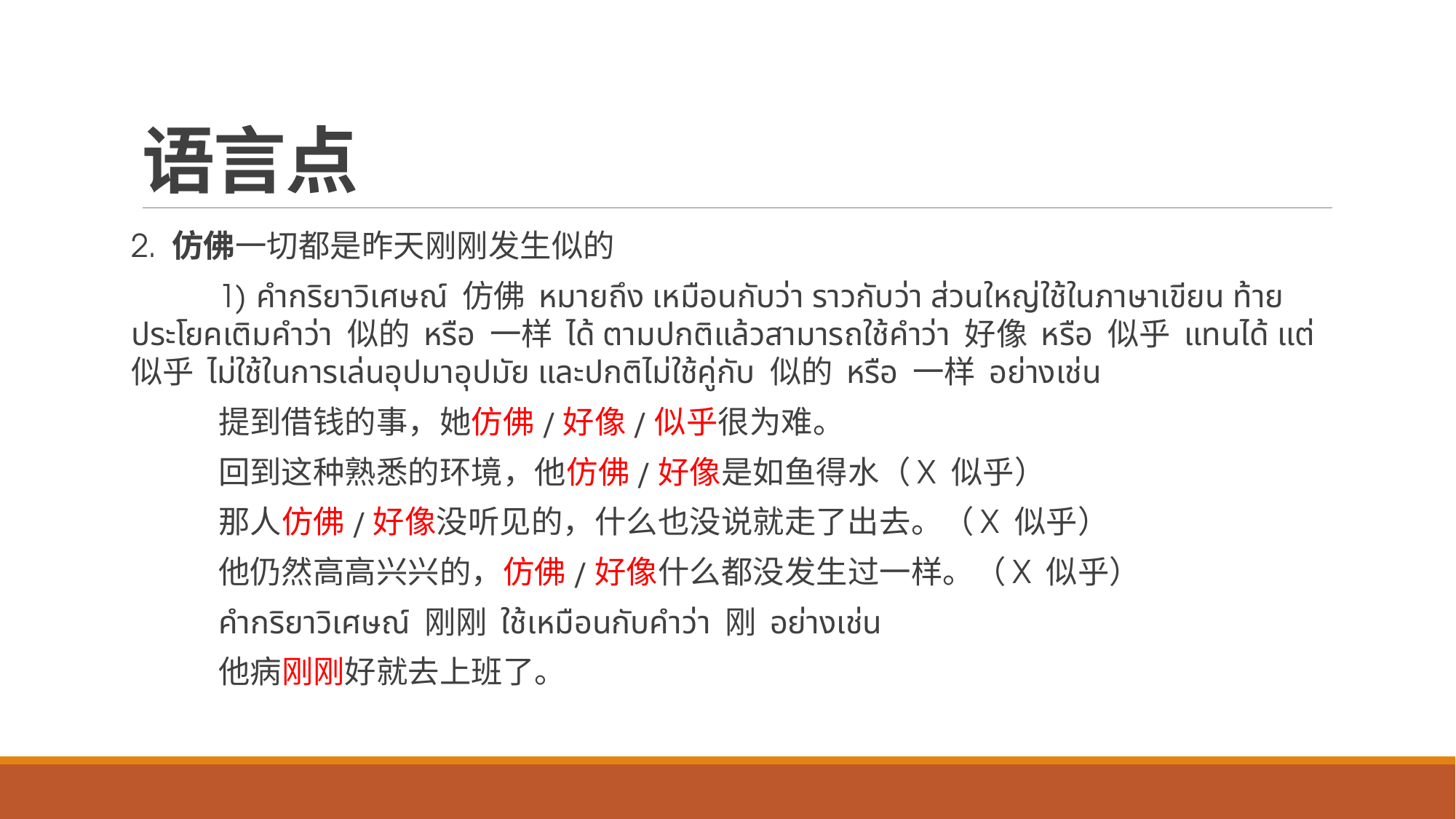

# 语言点
2. 仿佛一切都是昨天刚刚发生似的
	1) คำกริยาวิเศษณ์ 仿佛 หมายถึง เหมือนกับว่า ราวกับว่า ส่วนใหญ่ใช้ในภาษาเขียน ท้ายประโยคเติมคำว่า 似的 หรือ 一样 ได้ ตามปกติแล้วสามารถใช้คำว่า 好像 หรือ 似乎 แทนได้ แต่ 似乎 ไม่ใช้ในการเล่นอุปมาอุปมัย และปกติไม่ใช้คู่กับ 似的 หรือ 一样 อย่างเช่น
	提到借钱的事，她仿佛/好像/似乎很为难。
	回到这种熟悉的环境，他仿佛/好像是如鱼得水（X 似乎）
	那人仿佛/好像没听见的，什么也没说就走了出去。（X 似乎）
	他仍然高高兴兴的，仿佛/好像什么都没发生过一样。（X 似乎）
	คำกริยาวิเศษณ์ 刚刚 ใช้เหมือนกับคำว่า 刚 อย่างเช่น
	他病刚刚好就去上班了。